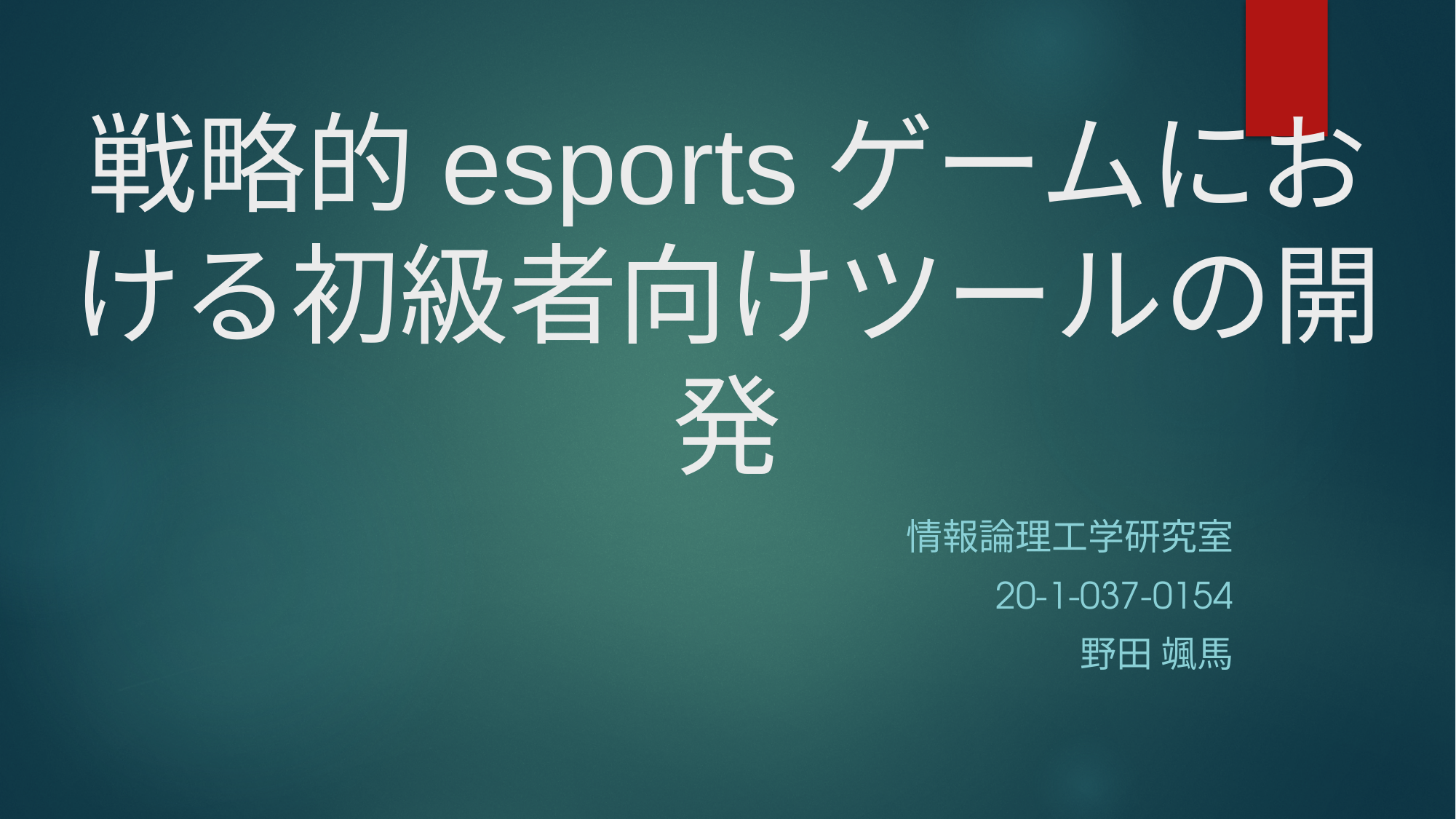

# 戦略的esportsゲームにおける初級者向けツールの開発
情報論理工学研究室
20-1-037-0154
野田 颯馬